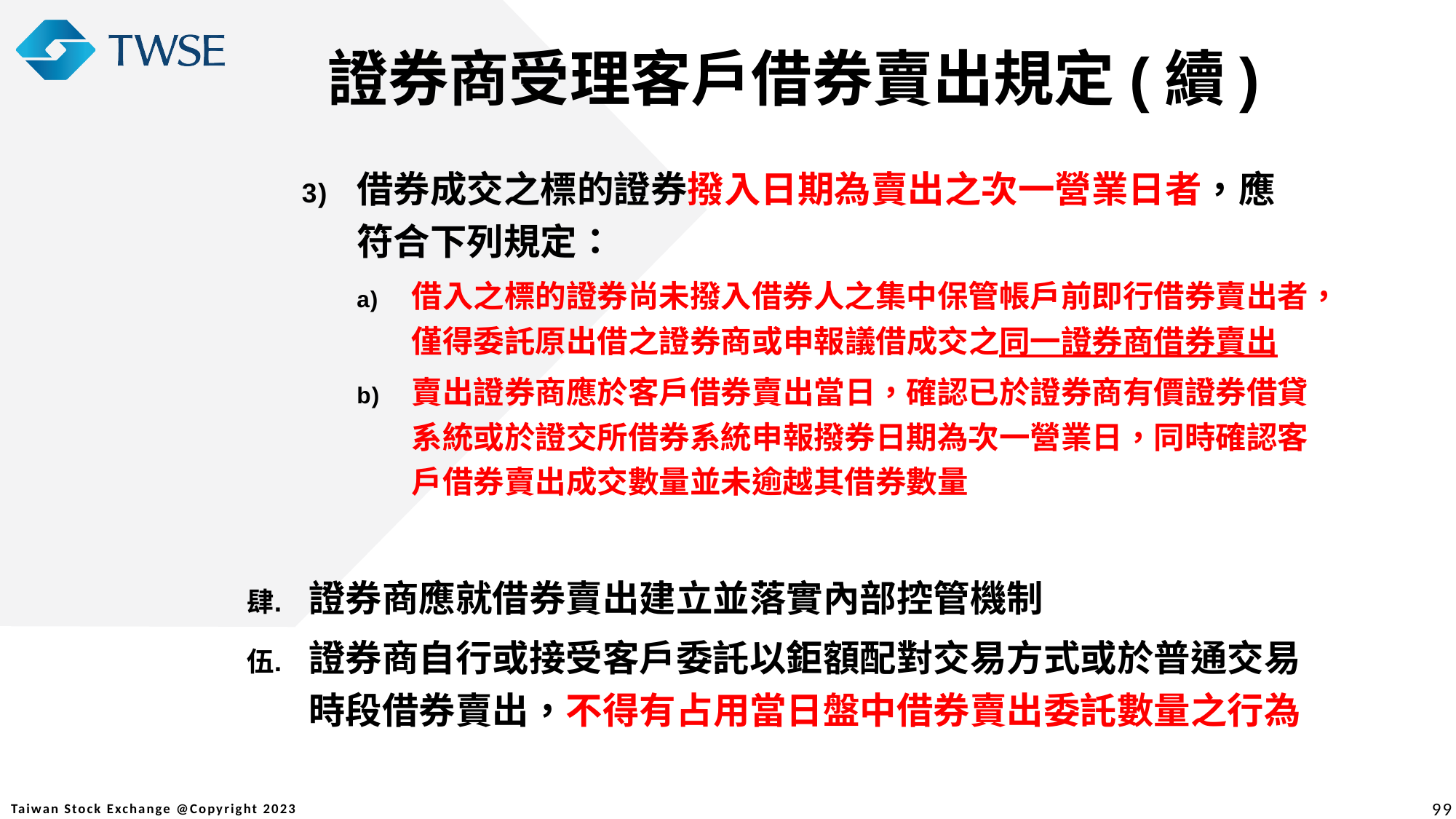

證券商受理客戶借券賣出規定(續)
借券成交之標的證券撥入日期為賣出之次一營業日者，應符合下列規定：
借入之標的證券尚未撥入借券人之集中保管帳戶前即行借券賣出者，僅得委託原出借之證券商或申報議借成交之同一證券商借券賣出
賣出證券商應於客戶借券賣出當日，確認已於證券商有價證券借貸系統或於證交所借券系統申報撥券日期為次一營業日，同時確認客戶借券賣出成交數量並未逾越其借券數量

證券商應就借券賣出建立並落實內部控管機制
證券商自行或接受客戶委託以鉅額配對交易方式或於普通交易時段借券賣出，不得有占用當日盤中借券賣出委託數量之行為

99